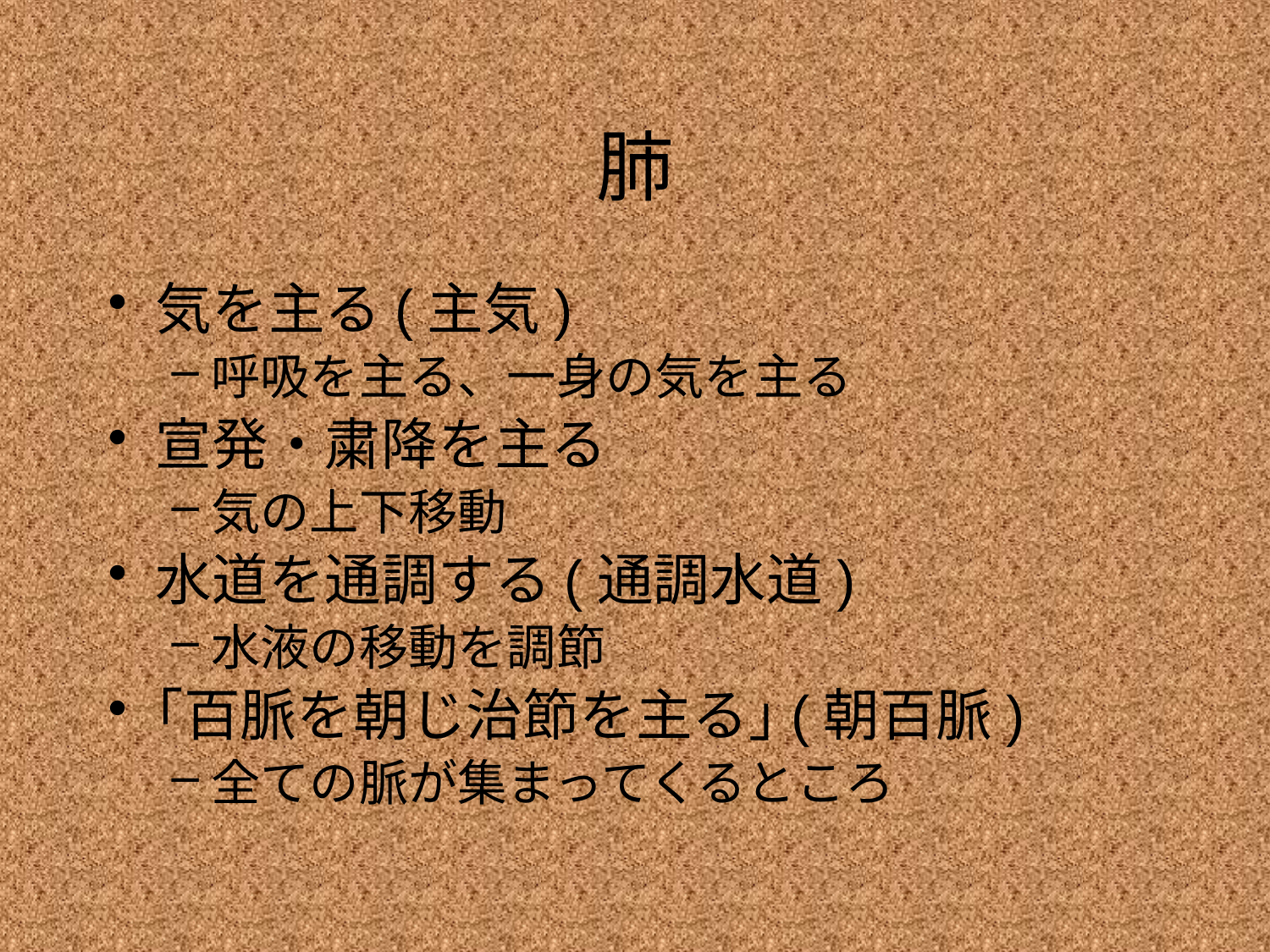

# 肺
気を主る(主気)
呼吸を主る、一身の気を主る
宣発・粛降を主る
気の上下移動
水道を通調する(通調水道)
水液の移動を調節
｢百脈を朝じ治節を主る｣(朝百脈)
全ての脈が集まってくるところ